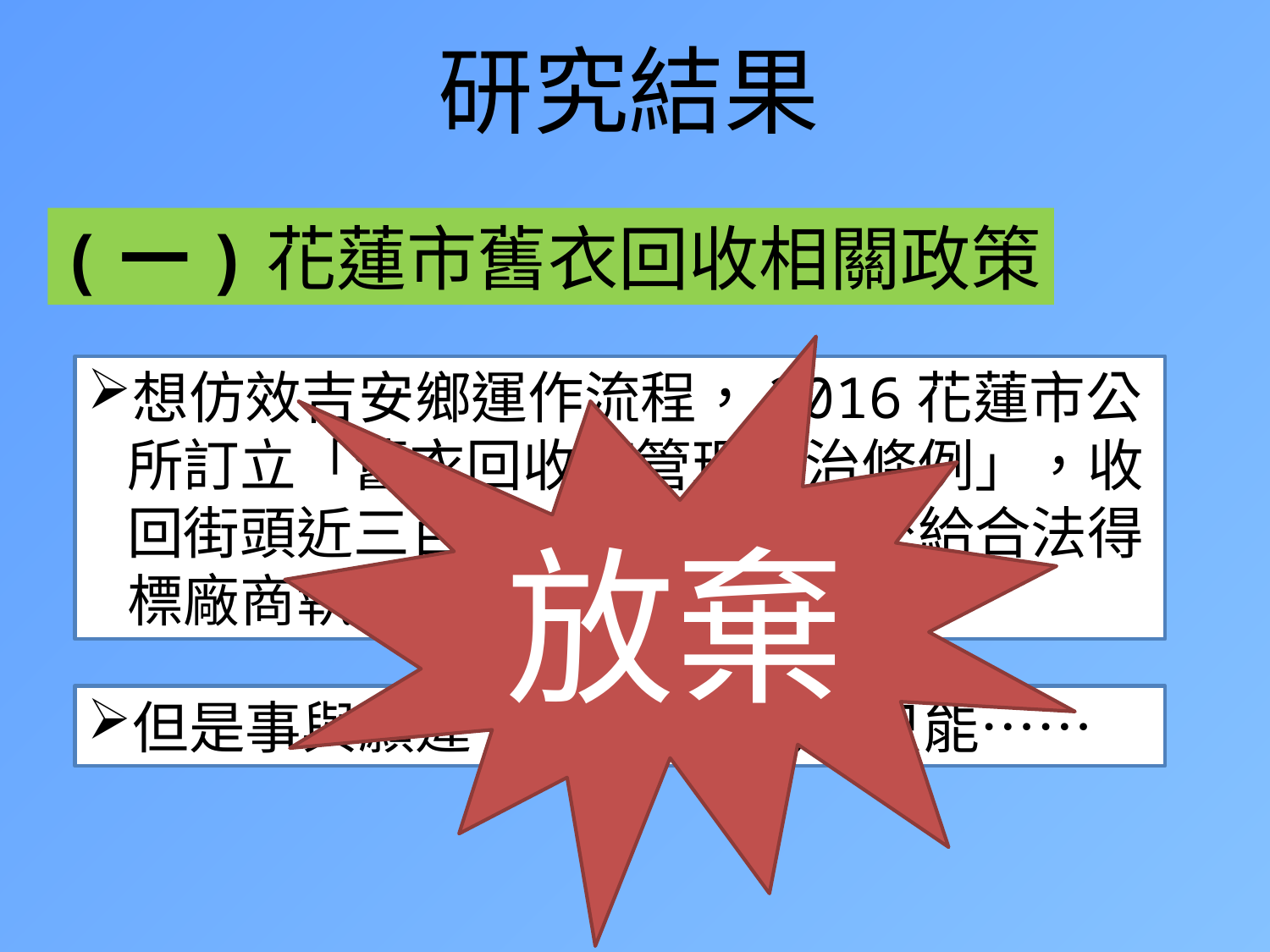

# 研究結果
(一)花蓮市舊衣回收相關政策
放棄
想仿效吉安鄉運作流程，2016花蓮市公所訂立「舊衣回收箱管理自治條例」，收回街頭近三百非法回收箱，想交給合法得標廠商執行，維持市容整潔。
但是事與願違一直流標，於是只能……